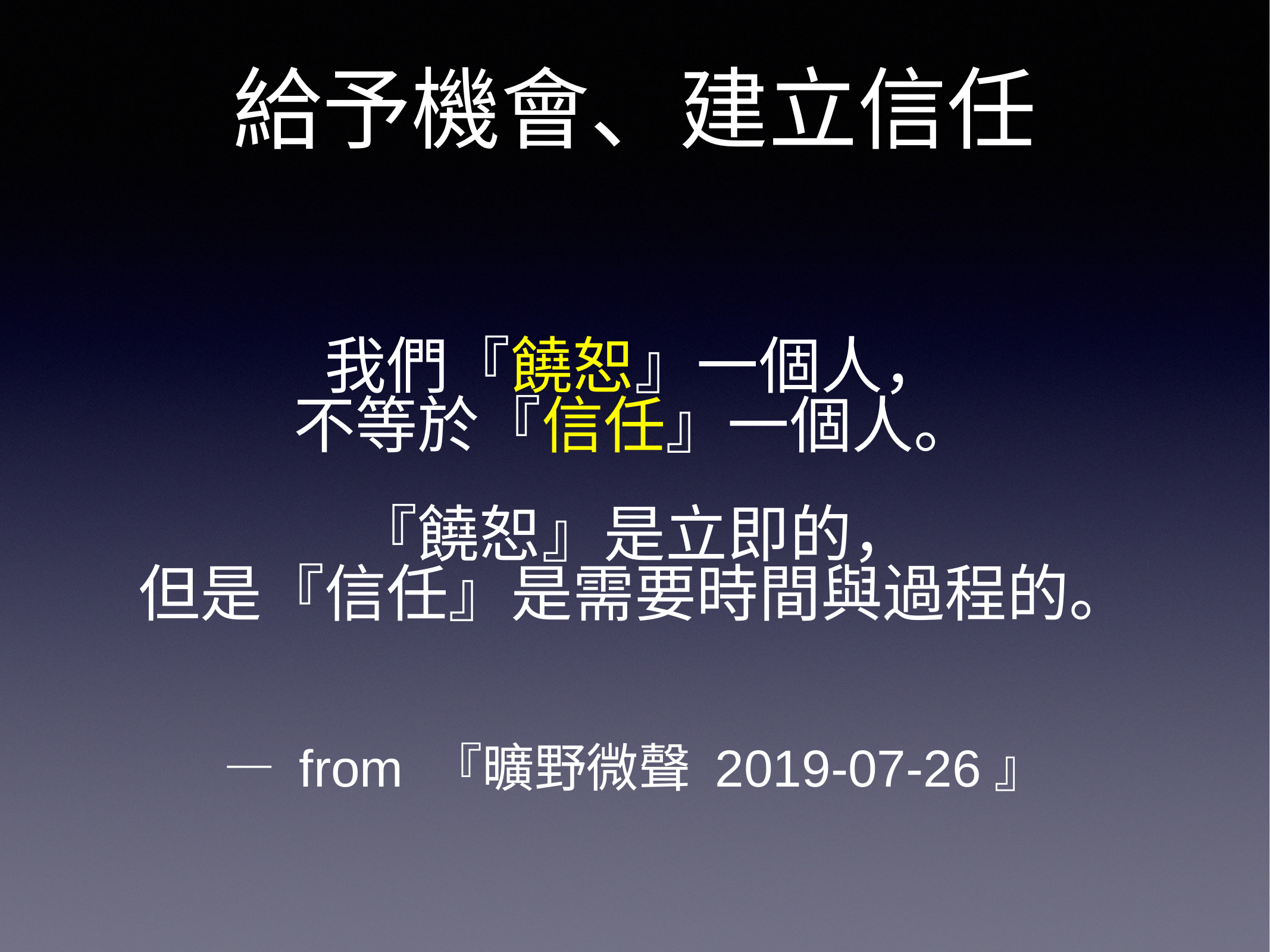

# 給予機會、建立信任
我們『饒恕』一個人，
不等於『信任』一個人。
『饒恕』是立即的，
但是『信任』是需要時間與過程的。
— from 『曠野微聲 2019-07-26』